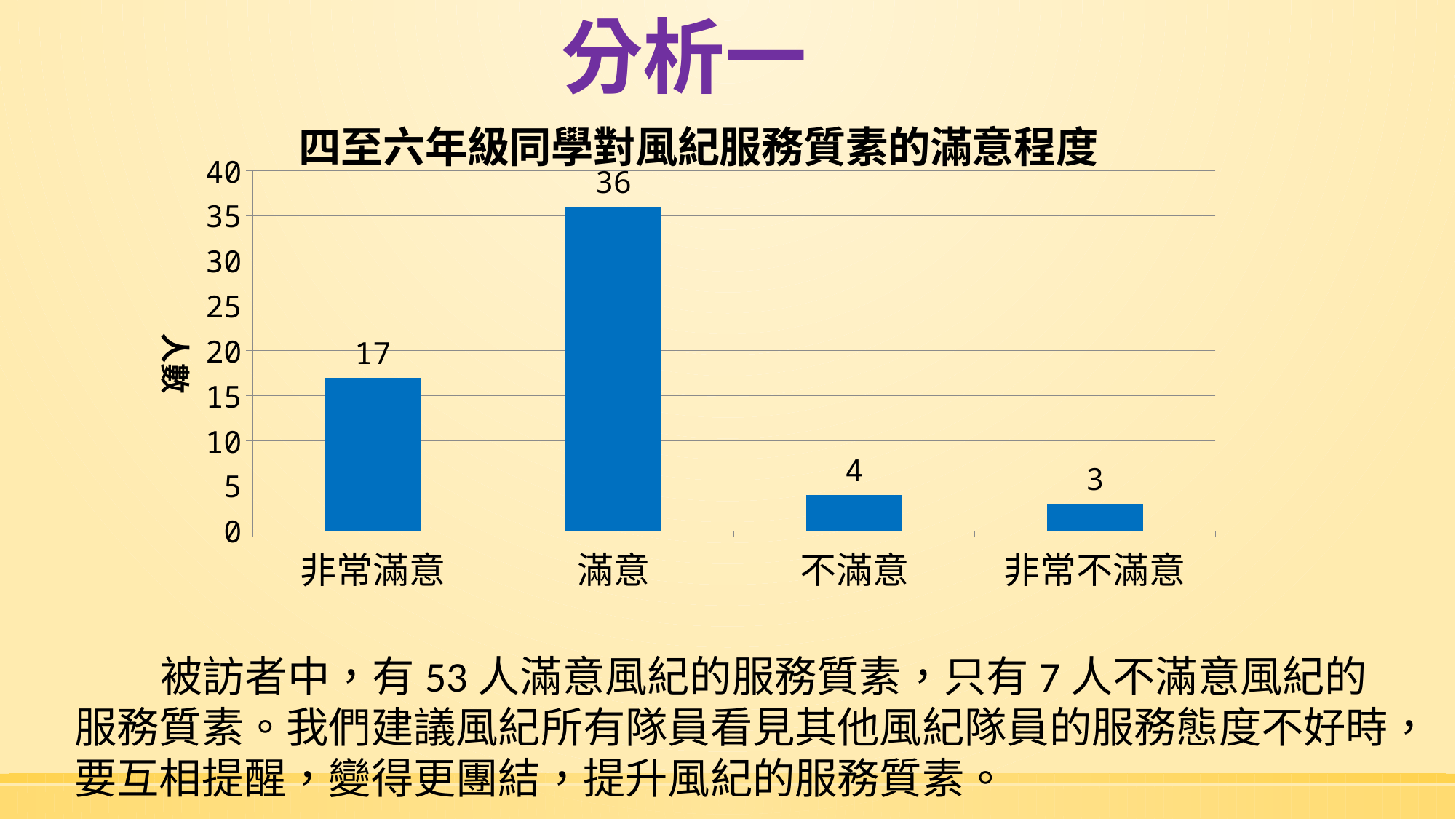

分析一

### Chart: 四至六年級同學對風紀服務質素的滿意程度

| Category |  |
|---|---|
| 非常滿意 | 17.0 |
| 滿意 | 36.0 |
| 不滿意 | 4.0 |
| 非常不滿意 | 3.0 |
        被訪者中，有53人滿意風紀的服務質素，只有7人不滿意風紀的服務質素。我們建議風紀所有隊員看見其他風紀隊員的服務態度不好時，要互相提醒，變得更團結，提升風紀的服務質素。